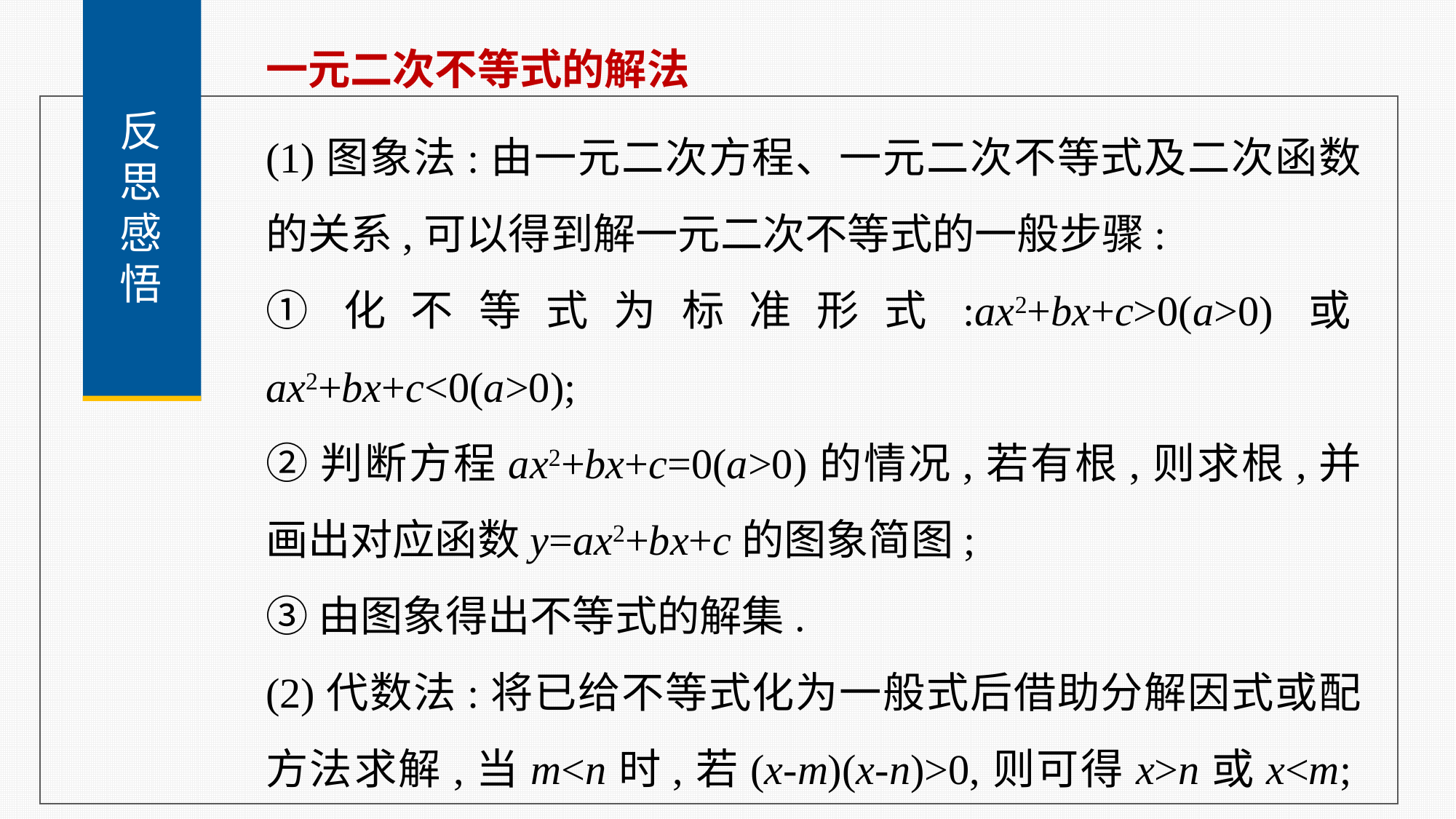

反
思
感
悟

一元二次不等式的解法

(1)图象法:由一元二次方程、一元二次不等式及二次函数的关系,可以得到解一元二次不等式的一般步骤:
①化不等式为标准形式:ax2+bx+c>0(a>0)或ax2+bx+c<0(a>0);
②判断方程ax2+bx+c=0(a>0)的情况,若有根,则求根,并画出对应函数y=ax2+bx+c的图象简图;
③由图象得出不等式的解集.
(2)代数法:将已给不等式化为一般式后借助分解因式或配方法求解,当m<n时,若(x-m)(x-n)>0,则可得x>n或x<m;若(x-m)(x-n)<0,则可得m<x<n.